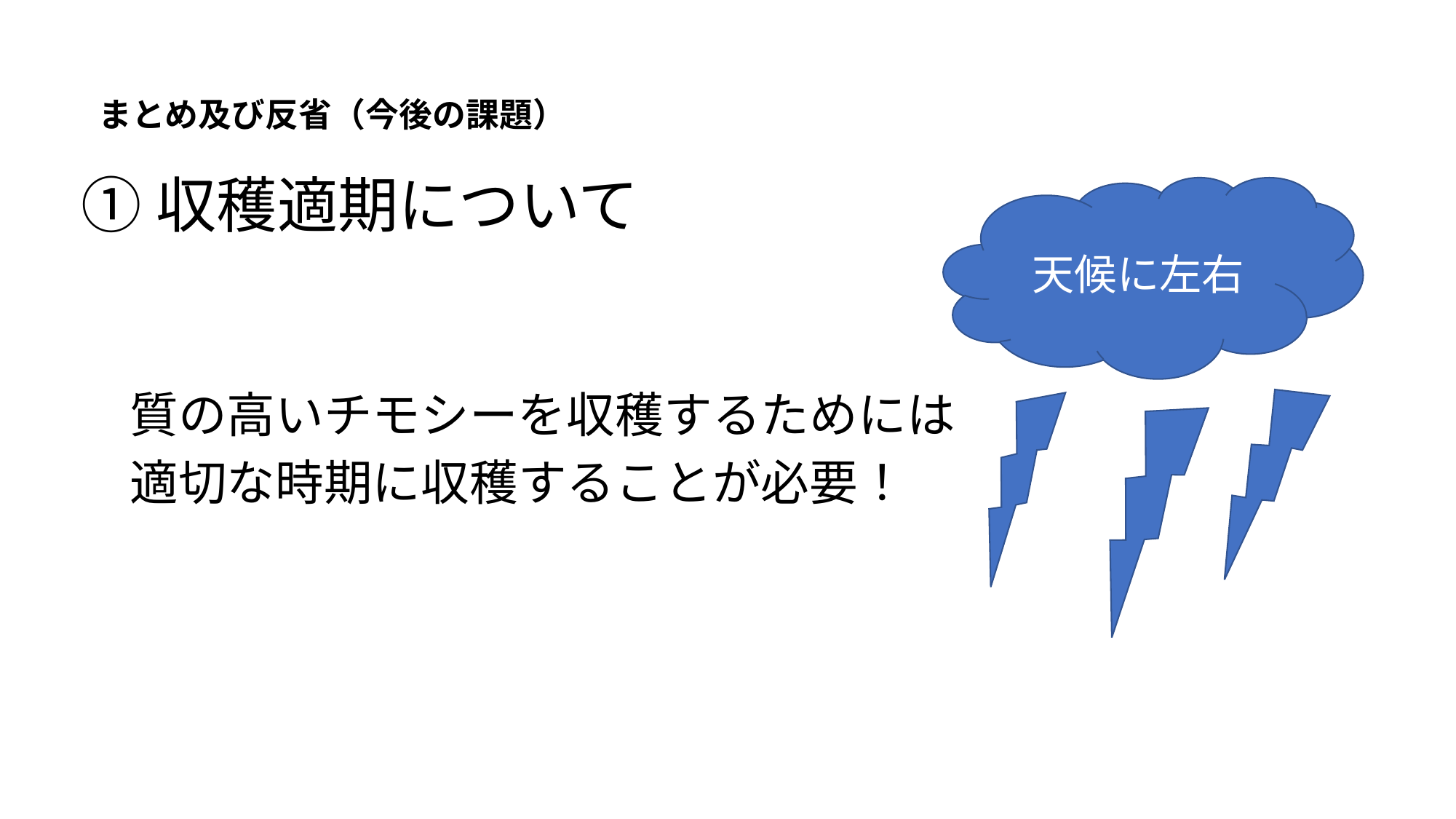

# まとめ及び反省（今後の課題）
①収穫適期について

　質の高いチモシーを収穫するためには
　適切な時期に収穫することが必要！
天候に左右